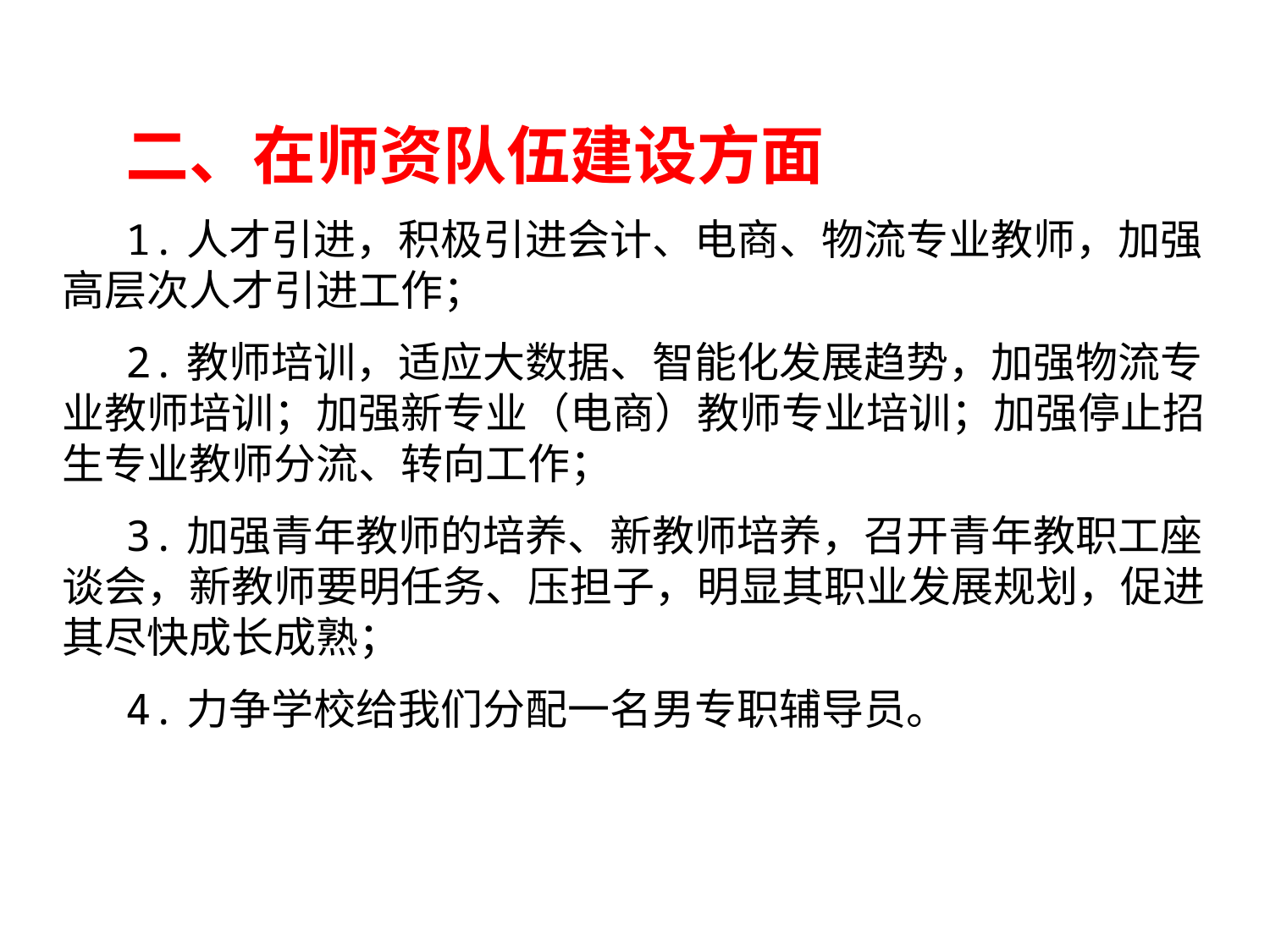

二、在师资队伍建设方面
1.人才引进，积极引进会计、电商、物流专业教师，加强高层次人才引进工作；
2.教师培训，适应大数据、智能化发展趋势，加强物流专业教师培训；加强新专业（电商）教师专业培训；加强停止招生专业教师分流、转向工作；
3.加强青年教师的培养、新教师培养，召开青年教职工座谈会，新教师要明任务、压担子，明显其职业发展规划，促进其尽快成长成熟；
4.力争学校给我们分配一名男专职辅导员。